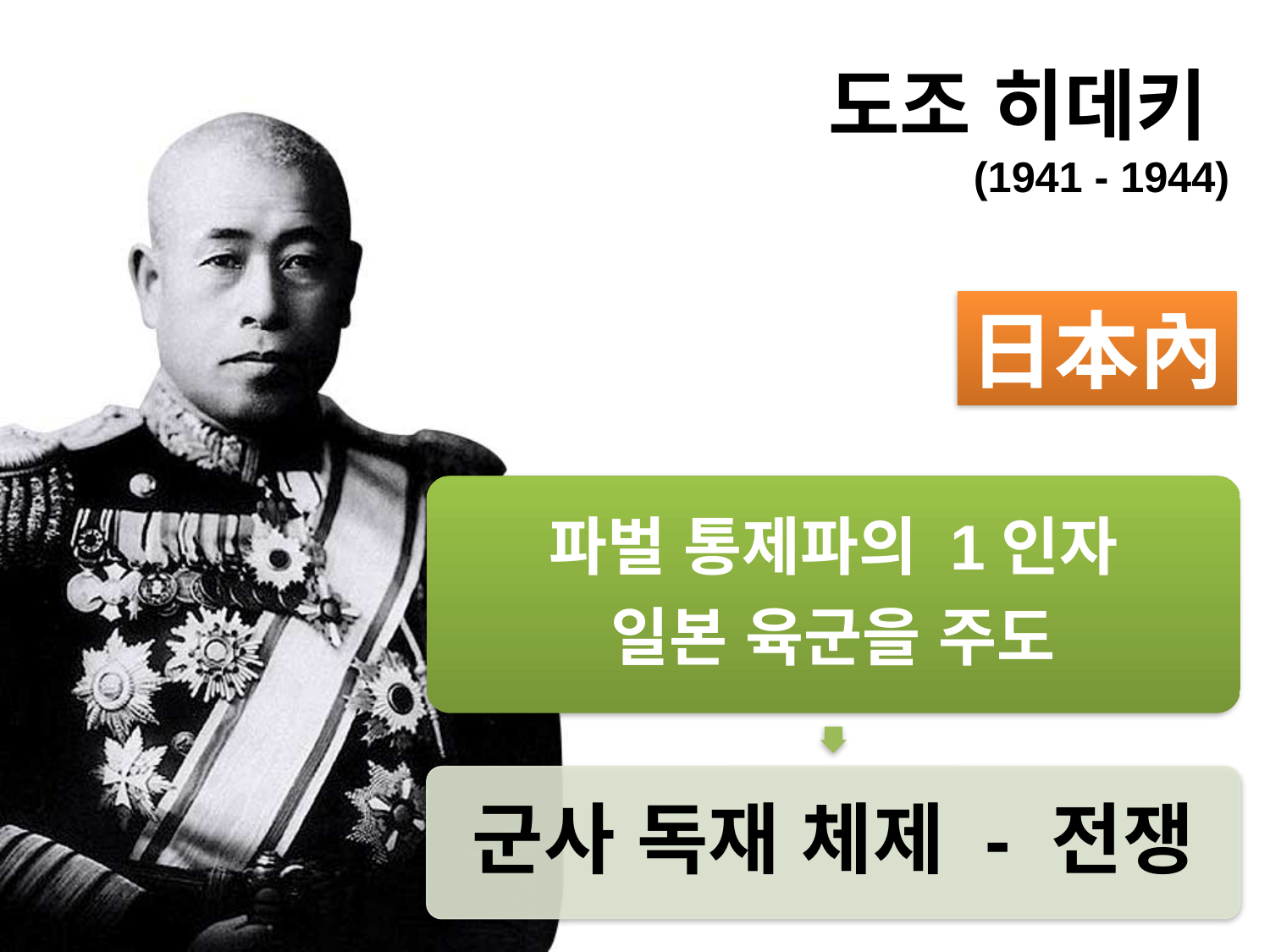

# 도조 히데키 (1941 - 1944)
日本內
파벌 통제파의 1인자
일본 육군을 주도
군사 독재 체제 - 전쟁